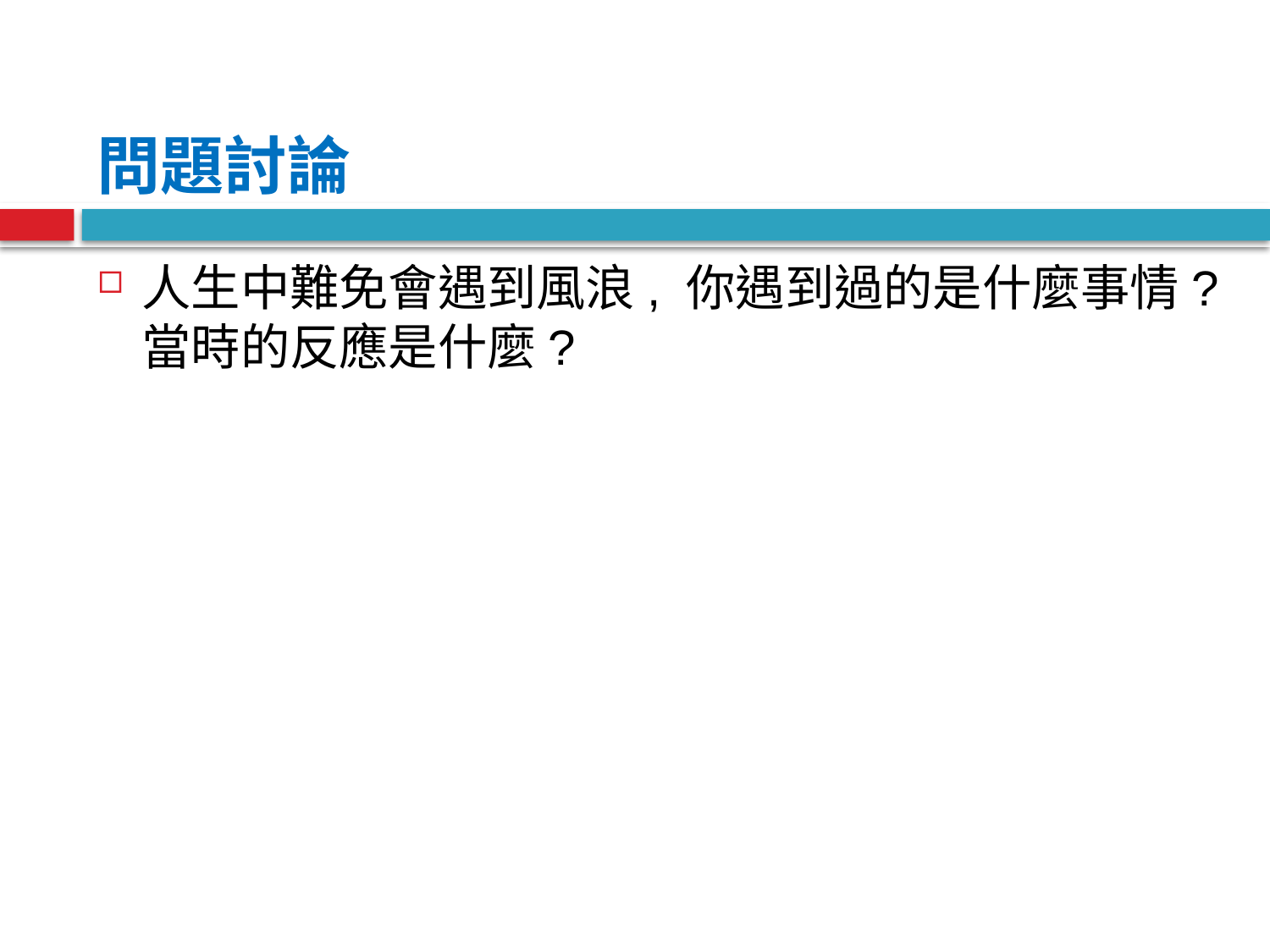

# 問題討論
人生中難免會遇到風浪, 你遇到過的是什麼事情?當時的反應是什麼?